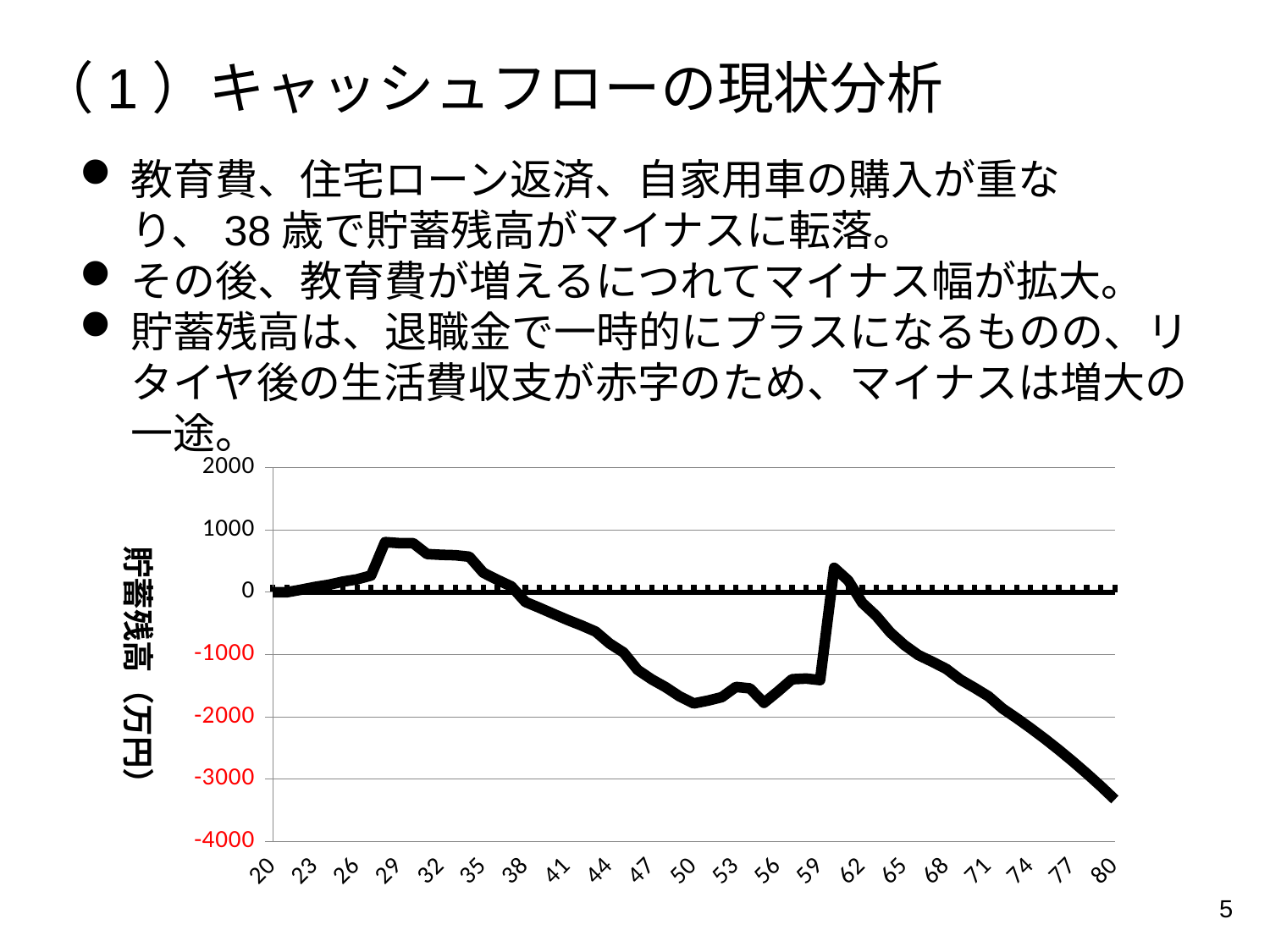

（1）キャッシュフローの現状分析
教育費、住宅ローン返済、自家用車の購入が重なり、38歳で貯蓄残高がマイナスに転落。
その後、教育費が増えるにつれてマイナス幅が拡大。
貯蓄残高は、退職金で一時的にプラスになるものの、リタイヤ後の生活費収支が赤字のため、マイナスは増大の一途。

### Chart

| Category |  |
|---|---|
| 20 | 0.0 |
| 21 | 0.0 |
| 22 | 40.0 |
| 23 | 84.80000000000001 |
| 24 | 119.56800000000001 |
| 25 | 170.27751999999998 |
| 26 | 206.30777519999998 |
| 27 | 267.8438566479999 |
| 28 | 803.6164078149592 |
| 29 | 787.9861355169288 |
| 30 | 787.0109550499567 |
| 31 | 612.3565191689746 |
| 32 | 600.4964502115647 |
| 33 | 593.6205791854309 |
| 34 | 569.9253520285147 |
| 35 | 312.81404645689 |
| 36 | 199.29699568611662 |
| 37 | 93.5918192395804 |
| 38 | -156.07633893604486 |
| 39 | -249.47456482134518 |
| 40 | -348.36192090690014 |
| 41 | -444.4891847671893 |
| 42 | -533.5985793773018 |
| 43 | -631.4234949164066 |
| 44 | -823.6882017941925 |
| 45 | -967.9075546282672 |
| 46 | -1246.9866868923202 |
| 47 | -1398.6206959461501 |
| 48 | -1525.4943181498834 |
| 49 | -1674.281593755591 |
| 50 | -1785.645521260041 |
| 51 | -1740.46979981779 |
| 52 | -1684.3268067322701 |
| 53 | -1520.707523854186 |
| 54 | -1544.4876624897613 |
| 55 | -1775.6352052843986 |
| 56 | -1593.3040943628778 |
| 57 | -1397.0337885137108 |
| 58 | -1386.3488066570699 |
| 59 | -1410.758257176091 |
| 60 | 392.29661255860384 |
| 61 | 189.14857968799322 |
| 62 | -170.3264138400312 |
| 63 | -379.65490723861535 |
| 64 | -645.5659705051715 |
| 65 | -847.1912550370585 |
| 66 | -1008.4650452595833 |
| 67 | -1116.7243112865588 |
| 68 | -1232.1087626340736 |
| 69 | -1404.760903008539 |
| 70 | -1534.8260861904935 |
| 71 | -1672.452573036088 |
| 72 | -1867.791589618593 |
| 73 | -2020.9973865327484 |
| 74 | -2182.2272993851857 |
| 75 | -2351.6418104946747 |
| 76 | -2529.404611826352 |
| 77 | -2715.6826691846572 |
| 78 | -2910.6462876901387 |
| 79 | -3114.469178565726 |
| 80 | -3327.328527258824 |
5